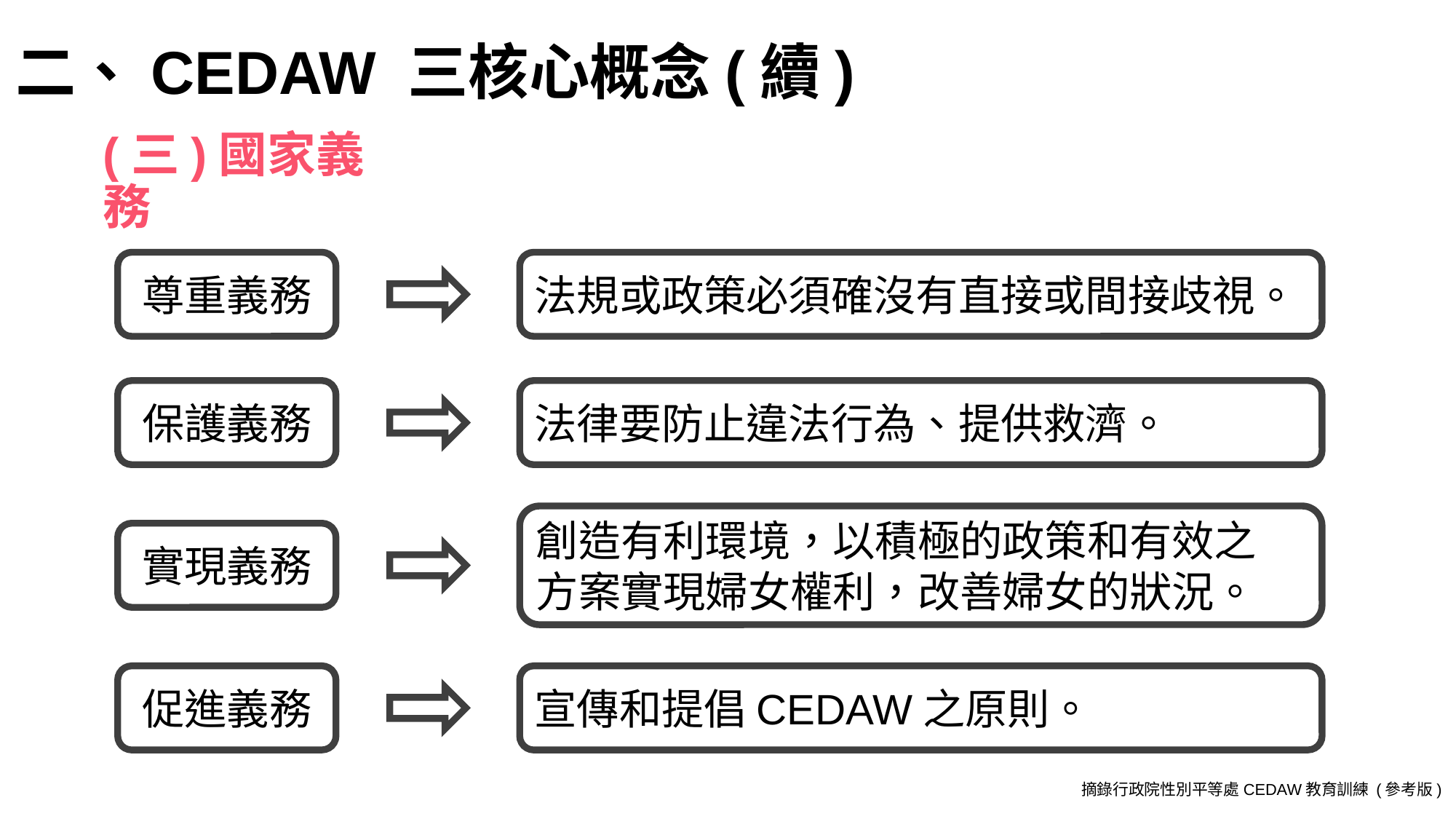

二、CEDAW 三核心概念(續)
(三)國家義務
尊重義務
法規或政策必須確沒有直接或間接歧視。

法律要防止違法行為、提供救濟。
保護義務

創造有利環境，以積極的政策和有效之
方案實現婦女權利，改善婦女的狀況。
實現義務

宣傳和提倡CEDAW之原則。
促進義務

摘錄行政院性別平等處CEDAW教育訓練 (參考版)